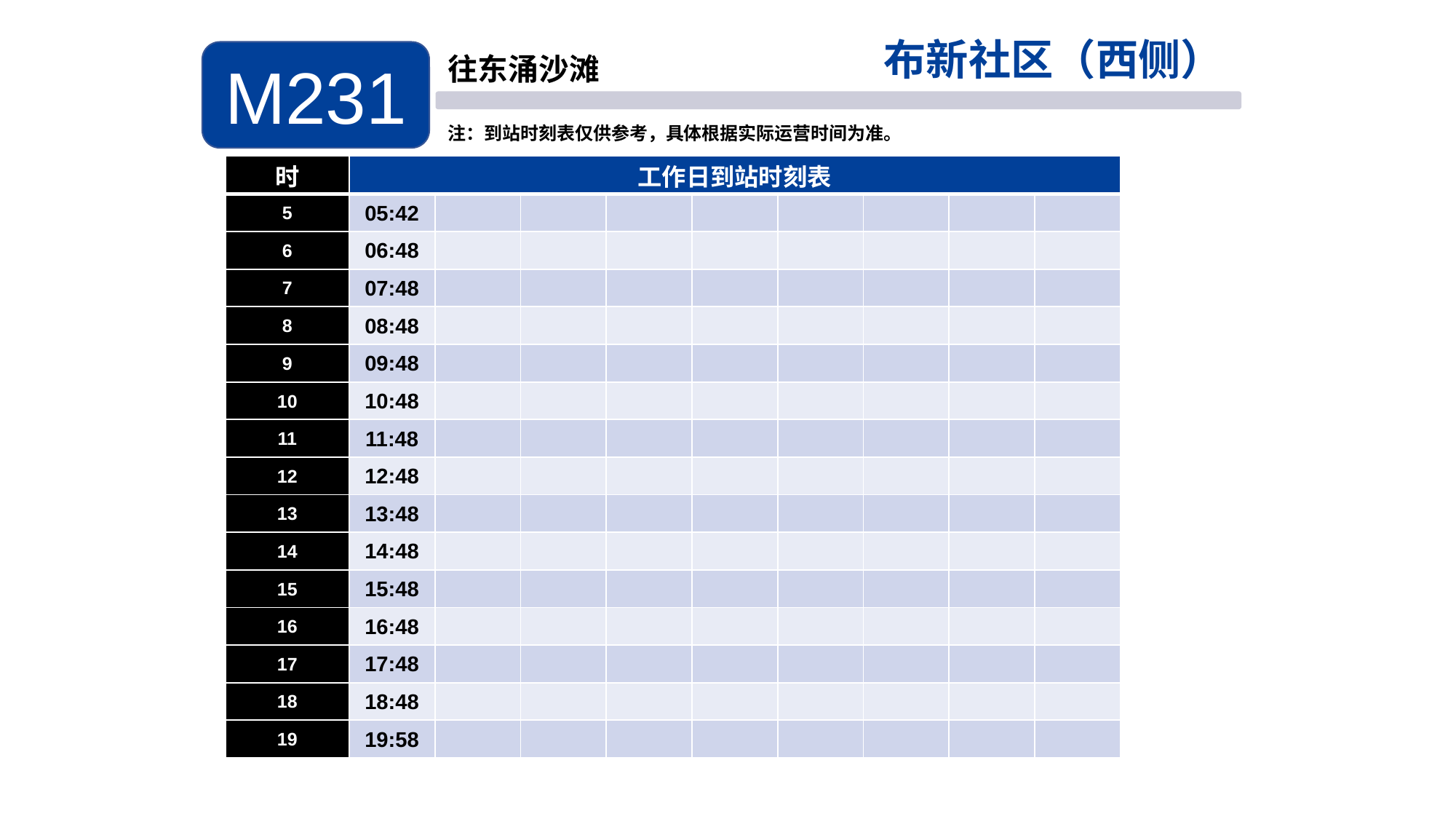

布新社区（西侧）
M231
往东涌沙滩

注：到站时刻表仅供参考，具体根据实际运营时间为准。
| 时 | 工作日到站时刻表 |  |  |  |  |  |  |  |  |
| --- | --- | --- | --- | --- | --- | --- | --- | --- | --- |
| 5 | 05:42 |  |  |  |  |  |  |  |  |
| 6 | 06:48 |  |  |  |  |  |  |  |  |
| 7 | 07:48 |  |  |  |  |  |  |  |  |
| 8 | 08:48 |  |  |  |  |  |  |  |  |
| 9 | 09:48 |  |  |  |  |  |  |  |  |
| 10 | 10:48 |  |  |  |  |  |  |  |  |
| 11 | 11:48 |  |  |  |  |  |  |  |  |
| 12 | 12:48 |  |  |  |  |  |  |  |  |
| 13 | 13:48 |  |  |  |  |  |  |  |  |
| 14 | 14:48 |  |  |  |  |  |  |  |  |
| 15 | 15:48 |  |  |  |  |  |  |  |  |
| 16 | 16:48 |  |  |  |  |  |  |  |  |
| 17 | 17:48 |  |  |  |  |  |  |  |  |
| 18 | 18:48 |  |  |  |  |  |  |  |  |
| 19 | 19:58 |  |  |  |  |  |  |  |  |